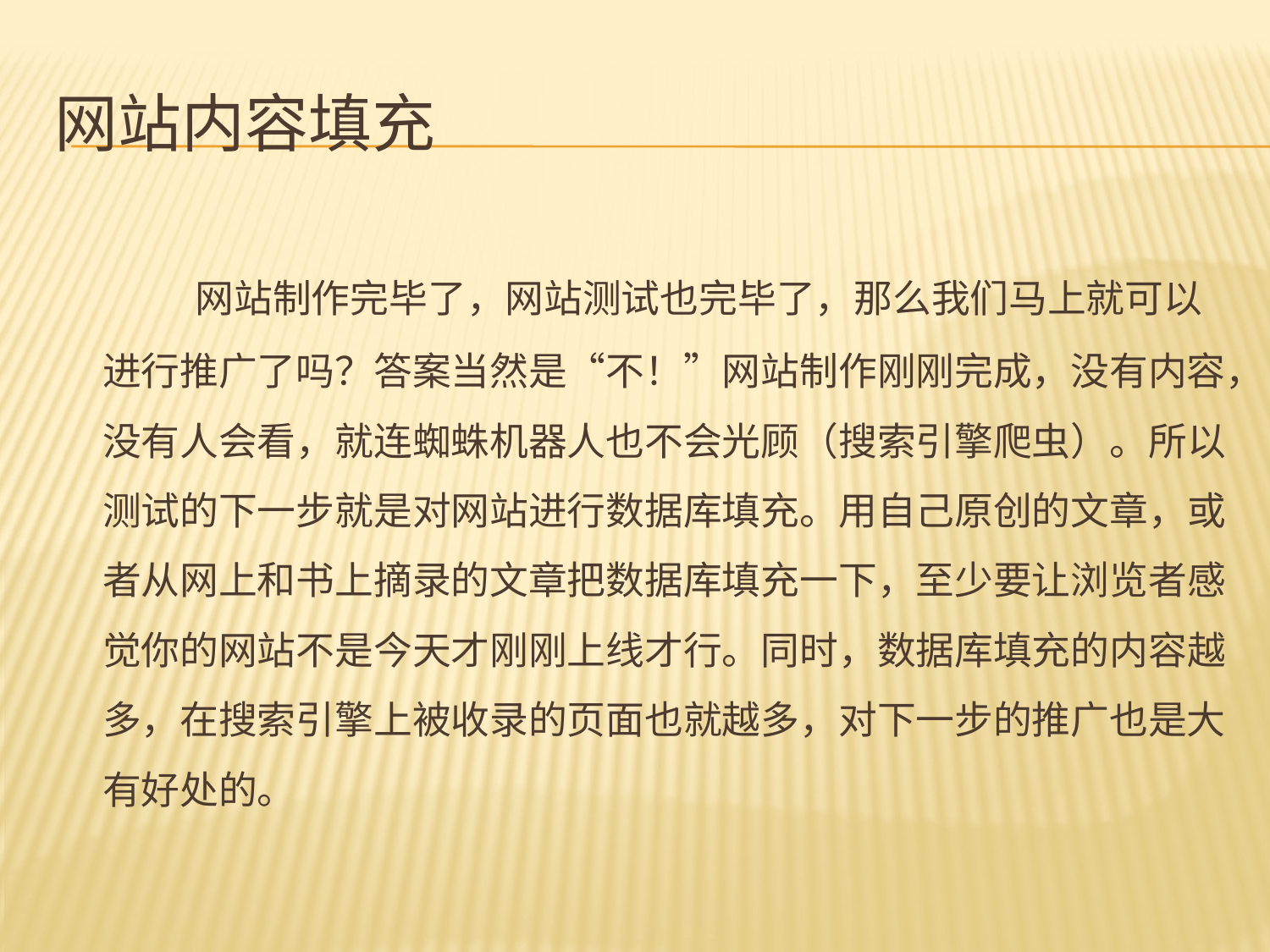

# 网站内容填充
          网站制作完毕了，网站测试也完毕了，那么我们马上就可以进行推广了吗？答案当然是“不！”网站制作刚刚完成，没有内容，没有人会看，就连蜘蛛机器人也不会光顾（搜索引擎爬虫）。所以测试的下一步就是对网站进行数据库填充。用自己原创的文章，或者从网上和书上摘录的文章把数据库填充一下，至少要让浏览者感觉你的网站不是今天才刚刚上线才行。同时，数据库填充的内容越多，在搜索引擎上被收录的页面也就越多，对下一步的推广也是大有好处的。